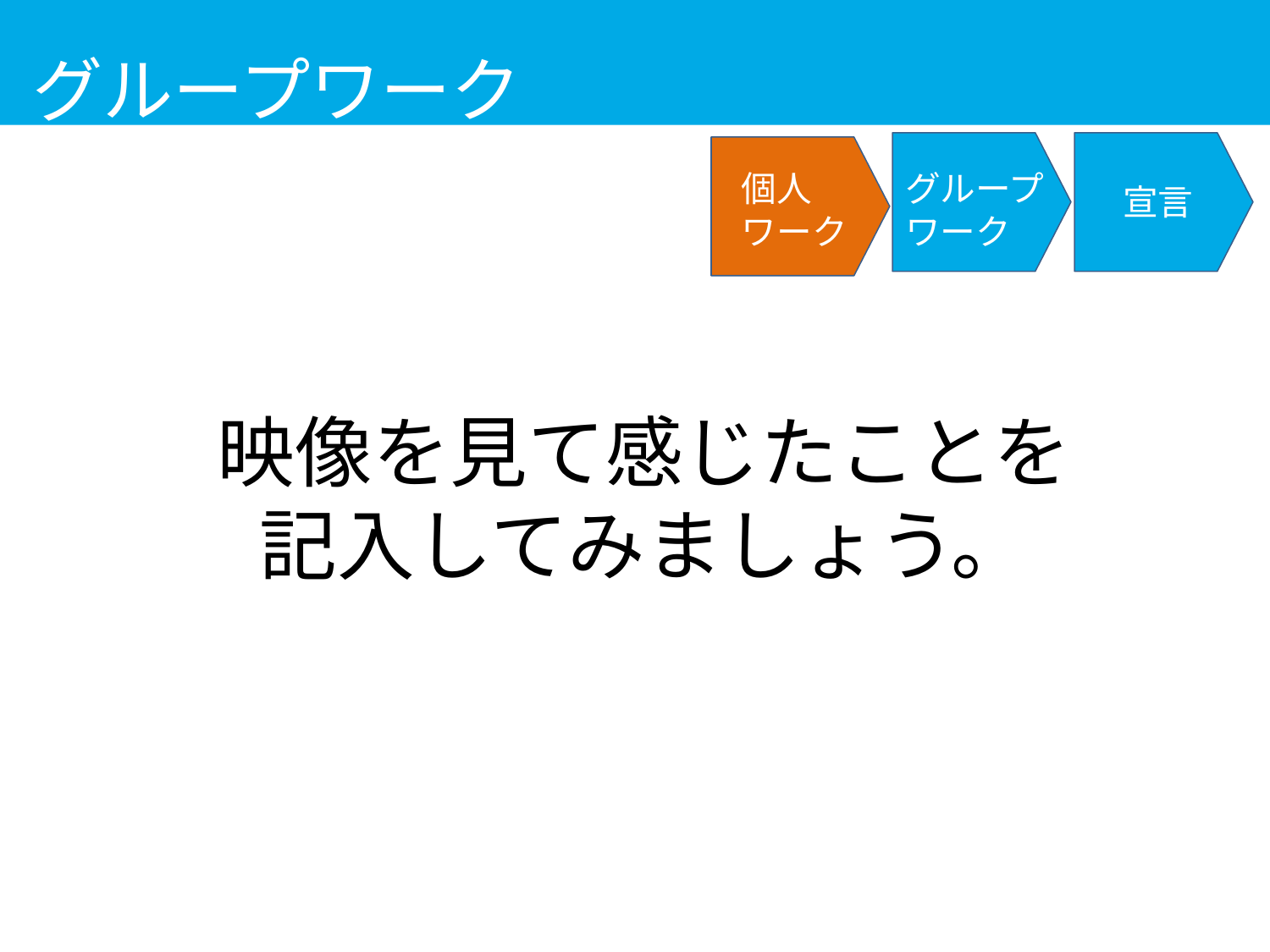

# グループワーク

宣言
グループ
ワーク
個人
ワーク
映像を見て感じたことを
記入してみましょう。